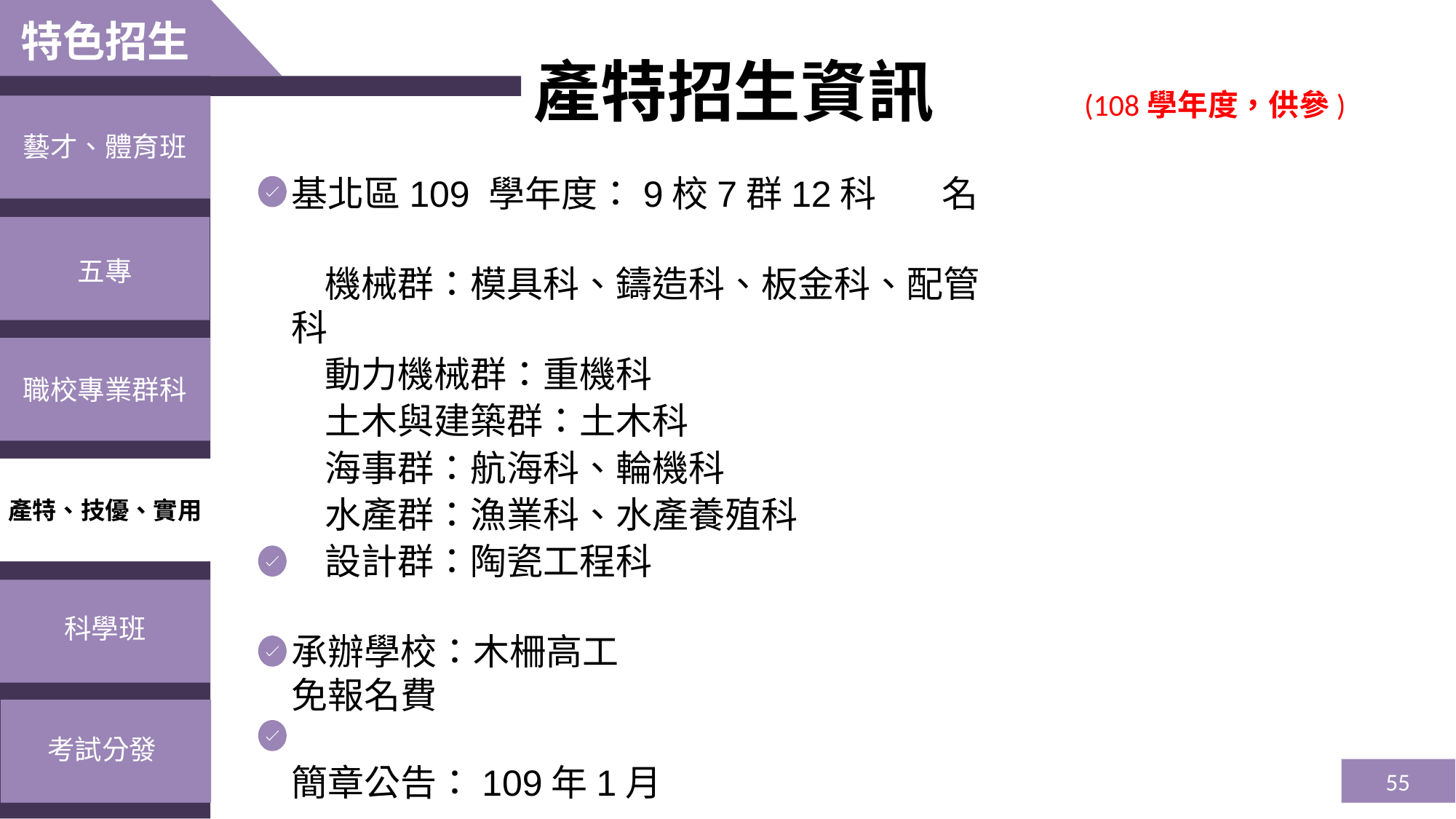

特色招生

　　產特招生資訊　　(108學年度，供參)

藝才、體育班
基北區109 學年度：9校7群12科        名

   機械群：模具科、鑄造科、板金科、配管科
   動力機械群：重機科
   土木與建築群：土木科
   海事群：航海科、輪機科
   水產群：漁業科、水產養殖科
   設計群：陶瓷工程科

承辦學校：木柵高工
免報名費

簡章公告：109年1月

五專

職校專業群科

產特、技優、實用

科學班

考試分發

55